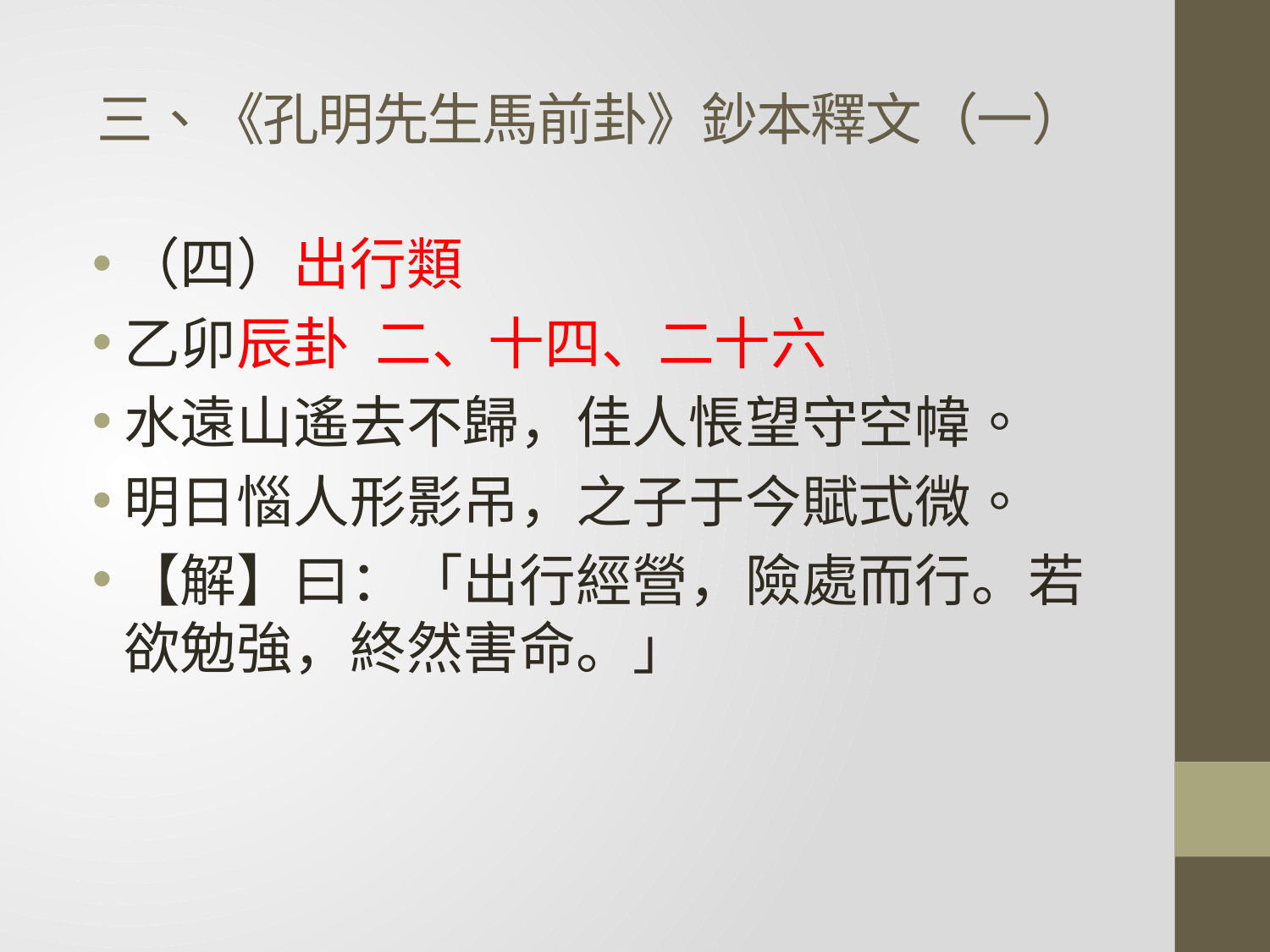

# 三、《孔明先生馬前卦》鈔本釋文（一）
（四）出行類
乙卯辰卦  二、十四、二十六
水遠山遙去不歸，佳人悵望守空幃。
明日惱人形影吊，之子于今賦式微。
【解】曰：「出行經營，險處而行。若欲勉強，終然害命。」